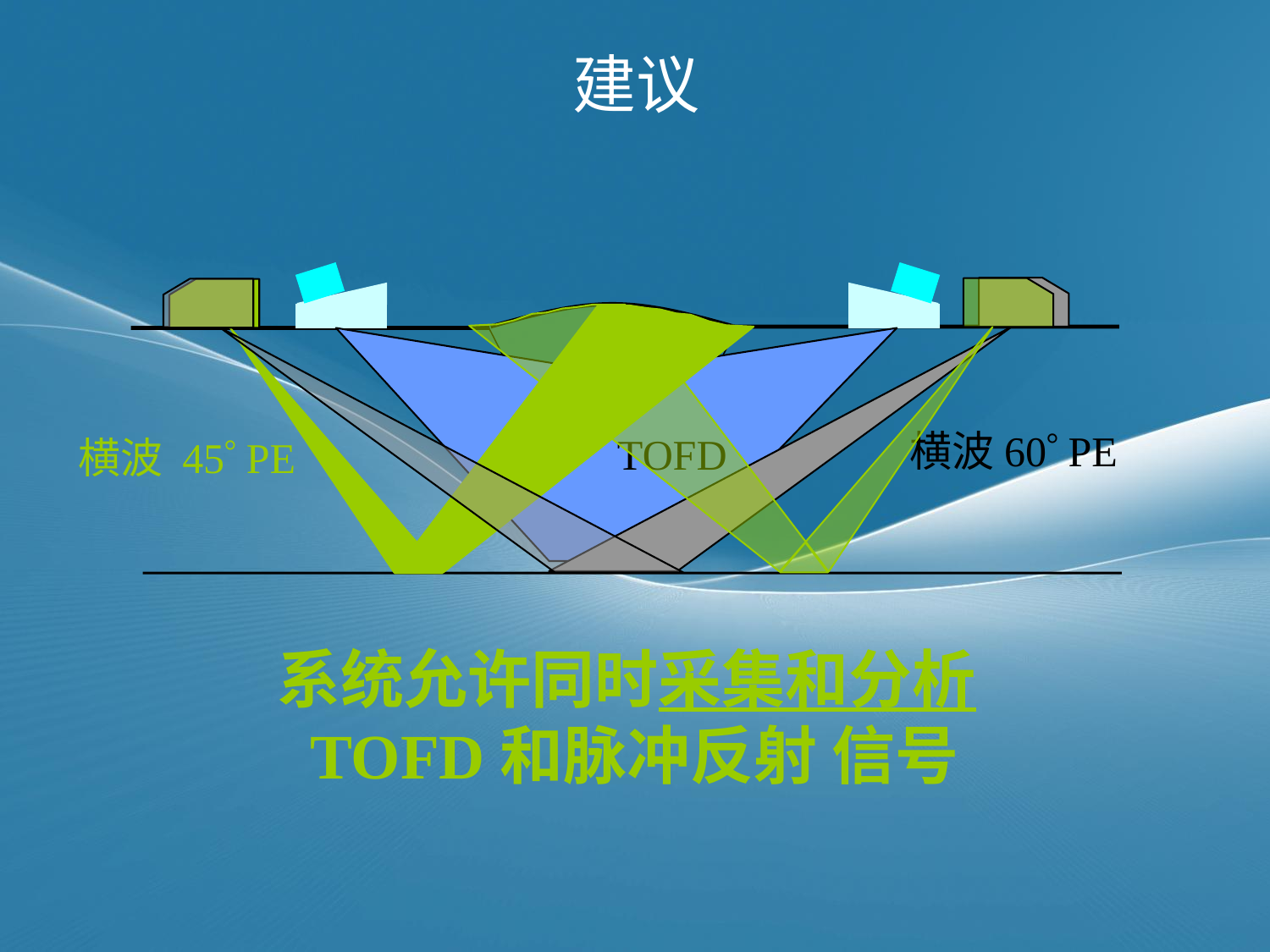

# 建议

TOFD

横波60° PE

横波 45° PE

系统允许同时采集和分析TOFD和脉冲反射 信号